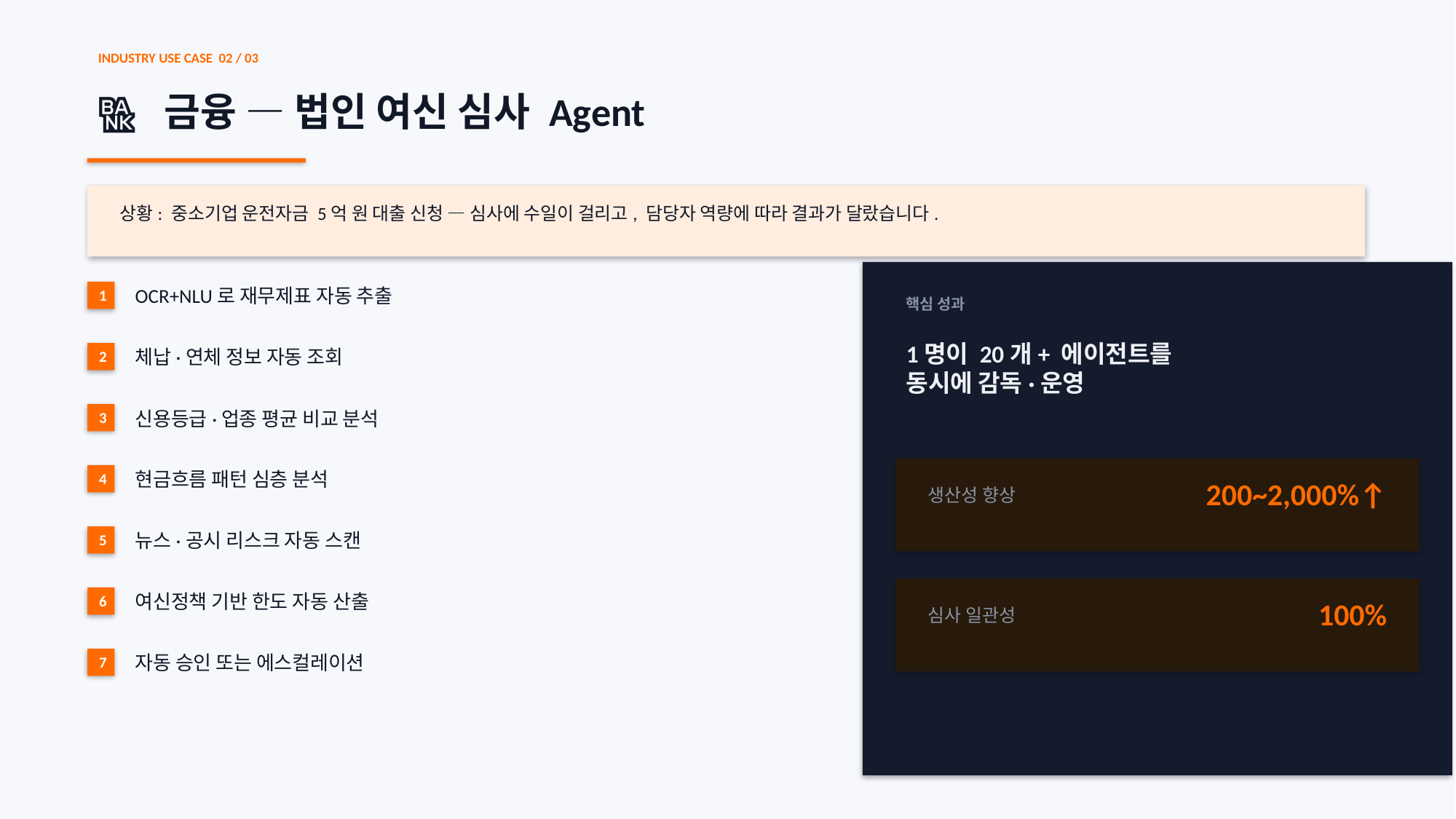

INDUSTRY USE CASE  02 / 03
🏦  금융 — 법인 여신 심사 Agent

상황: 중소기업 운전자금 5억 원 대출 신청 — 심사에 수일이 걸리고, 담당자 역량에 따라 결과가 달랐습니다.

OCR+NLU로 재무제표 자동 추출
1

핵심 성과
1명이 20개+ 에이전트를
동시에 감독·운영
체납·연체 정보 자동 조회
2

신용등급·업종 평균 비교 분석
3

현금흐름 패턴 심층 분석
4

200~2,000%↑
생산성 향상
뉴스·공시 리스크 자동 스캔
5

여신정책 기반 한도 자동 산출
6

100%
심사 일관성
자동 승인 또는 에스컬레이션
7